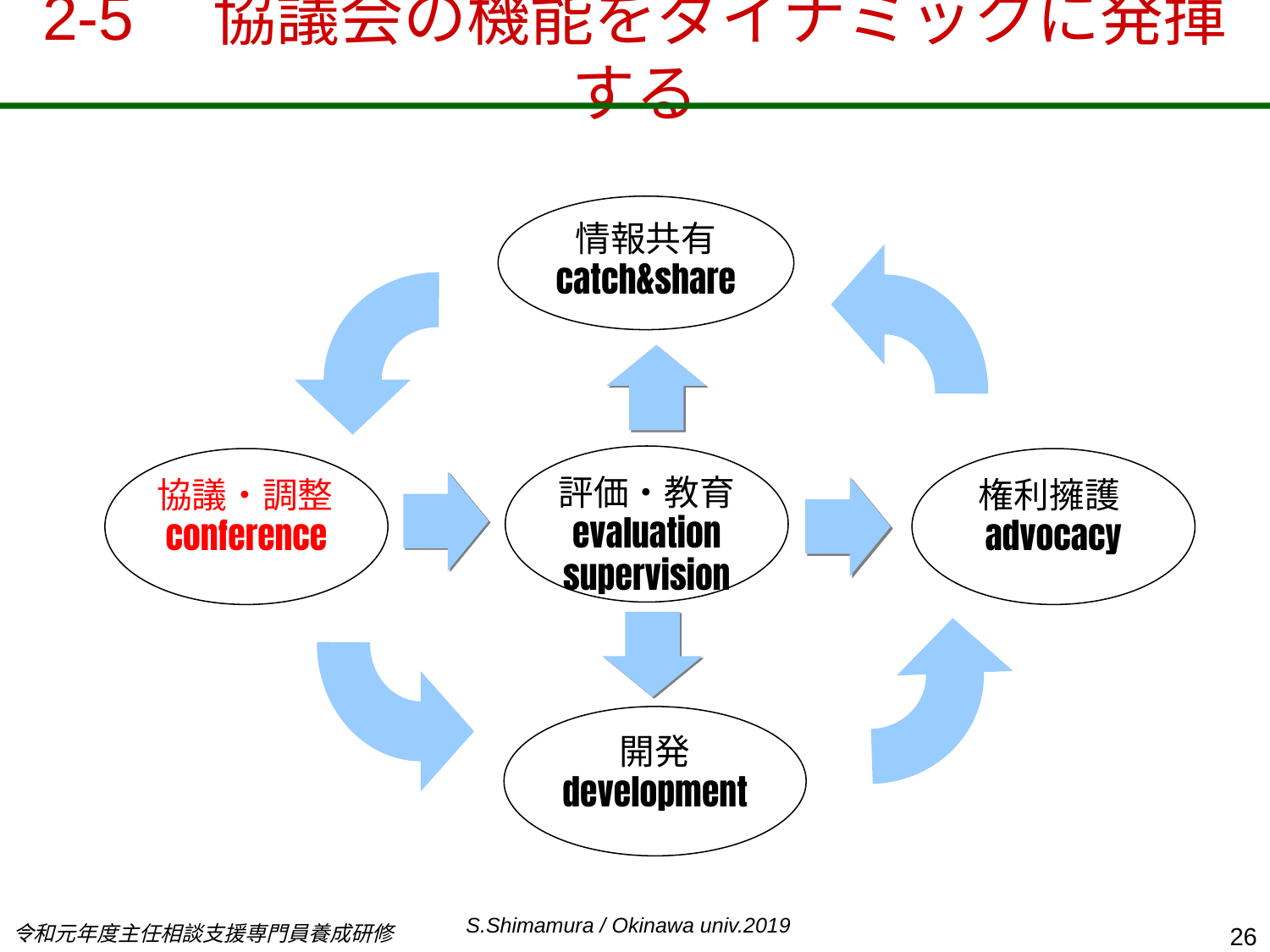

2-5　協議会の機能をダイナミックに発揮する

情報共有
catch&share

評価・教育
evaluation
supervision
権利擁護advocacy
協議・調整conference

開発
development
S.Shimamura / Okinawa univ.2019
令和元年度主任相談支援専門員養成研修
26